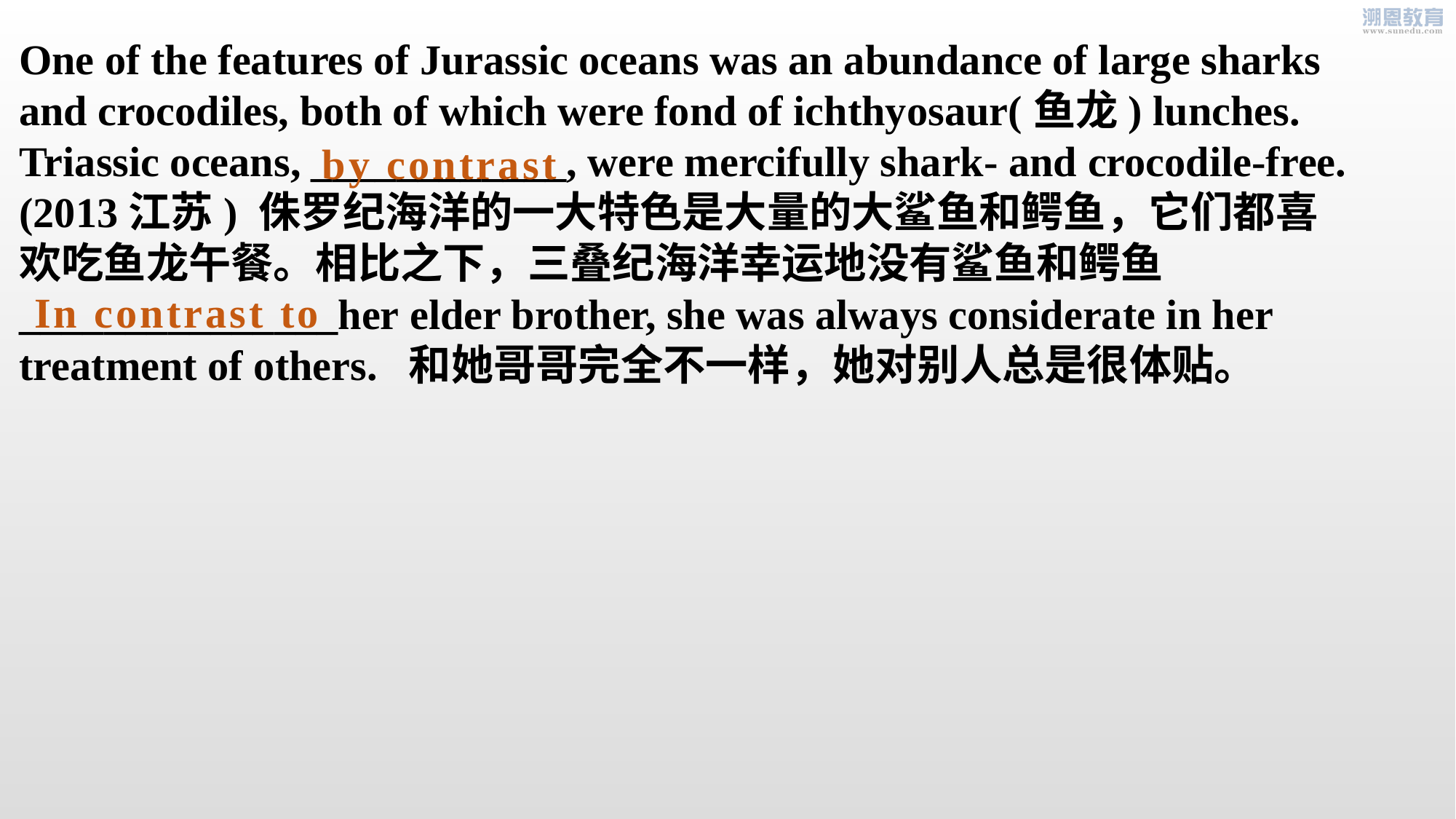

One of the features of Jurassic oceans was an abundance of large sharks and crocodiles, both of which were fond of ichthyosaur(鱼龙) lunches. Triassic oceans, ____________, were mercifully shark- and crocodile-free.(2013江苏) 侏罗纪海洋的一大特色是大量的大鲨鱼和鳄鱼，它们都喜欢吃鱼龙午餐。相比之下，三叠纪海洋幸运地没有鲨鱼和鳄鱼
_______________her elder brother, she was always considerate in her treatment of others.  和她哥哥完全不一样，她对别人总是很体贴。
by contrast
In contrast to